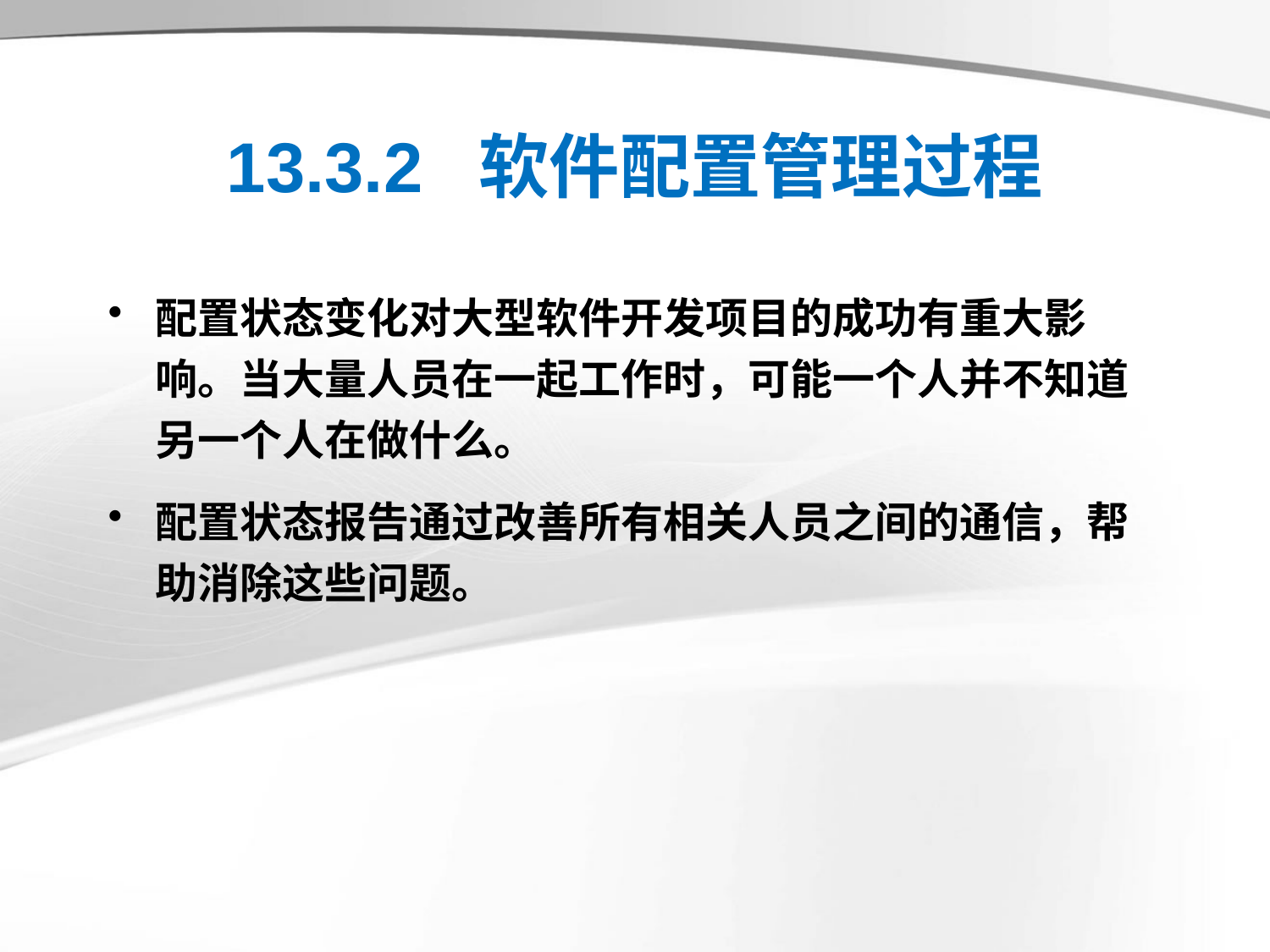

# 13.3.2  软件配置管理过程
配置状态变化对大型软件开发项目的成功有重大影响。当大量人员在一起工作时，可能一个人并不知道另一个人在做什么。
配置状态报告通过改善所有相关人员之间的通信，帮助消除这些问题。